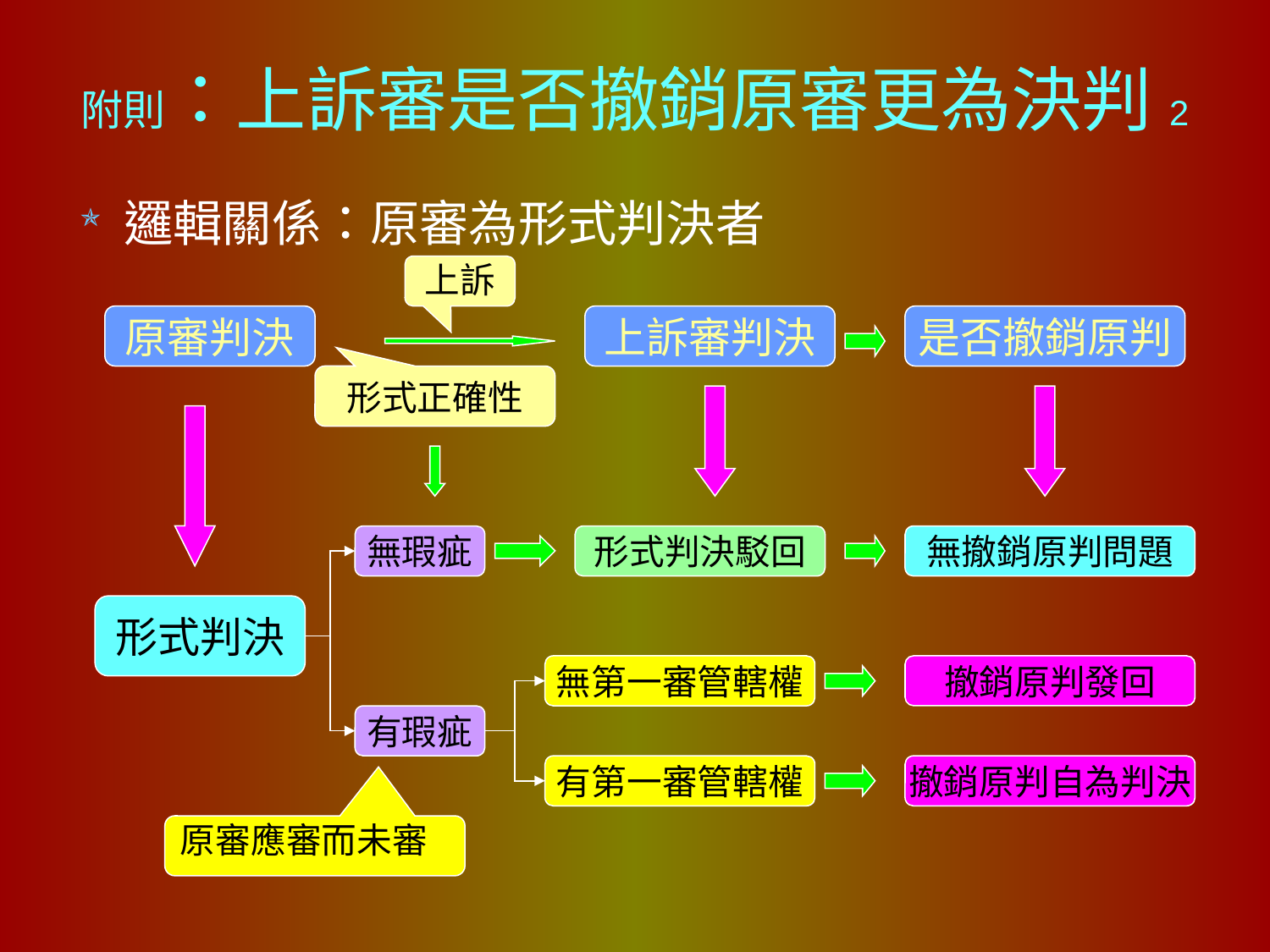

# 附則：上訴審是否撤銷原審更為決判2
邏輯關係：原審為形式判決者
上訴
原審判決
上訴審判決
是否撤銷原判

形式正確性

無瑕疵
形式判決駁回
無撤銷原判問題

形式判決
無第一審管轄權
撤銷原判發回

有瑕疵
有第一審管轄權
撤銷原判自為判決

原審應審而未審